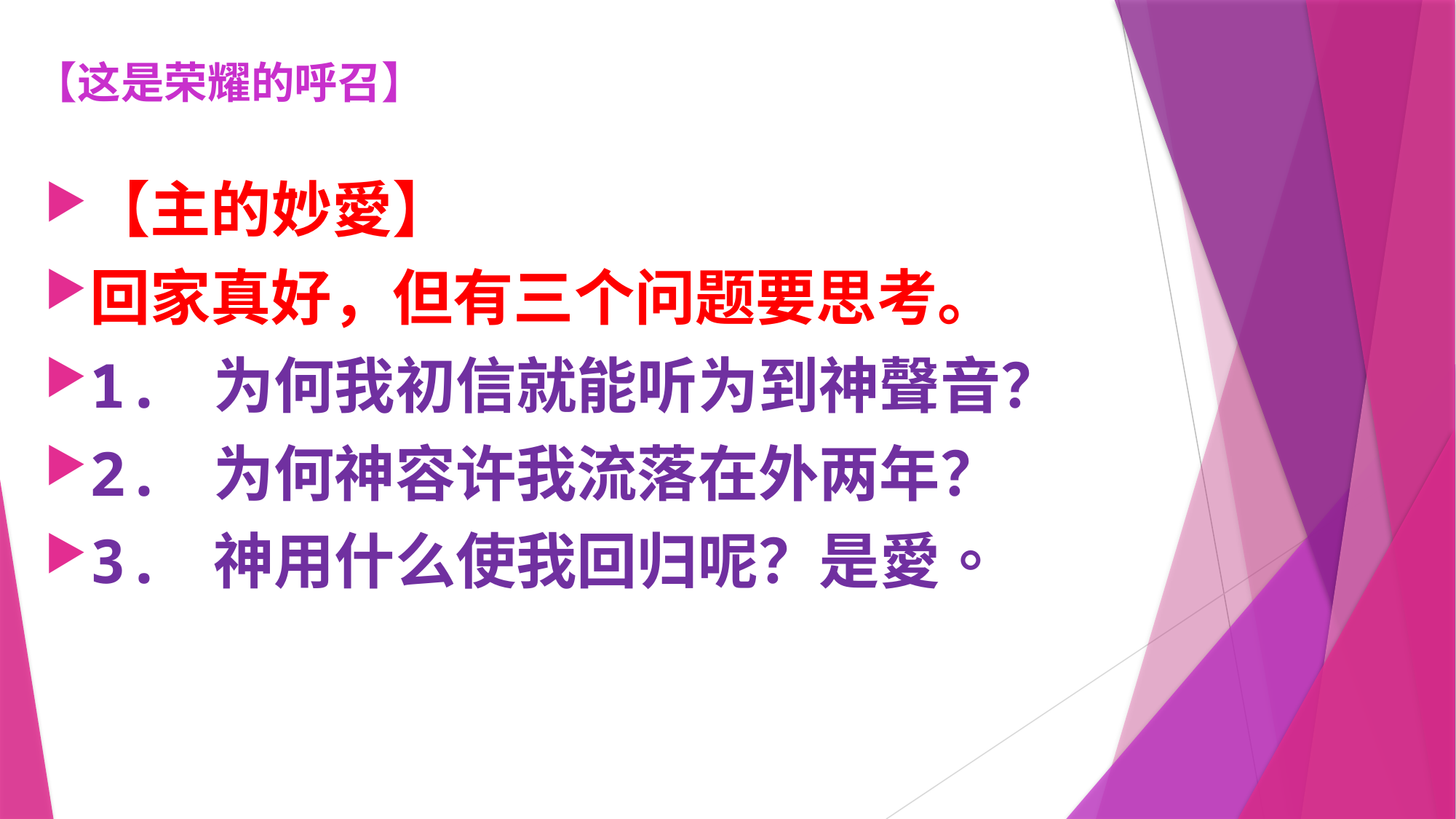

# 【这是荣耀的呼召】
【主的妙愛】
回家真好，但有三个问题要思考。
1. 为何我初信就能听为到神聲音？
2. 为何神容许我流落在外两年？
3. 神用什么使我回归呢？是愛。